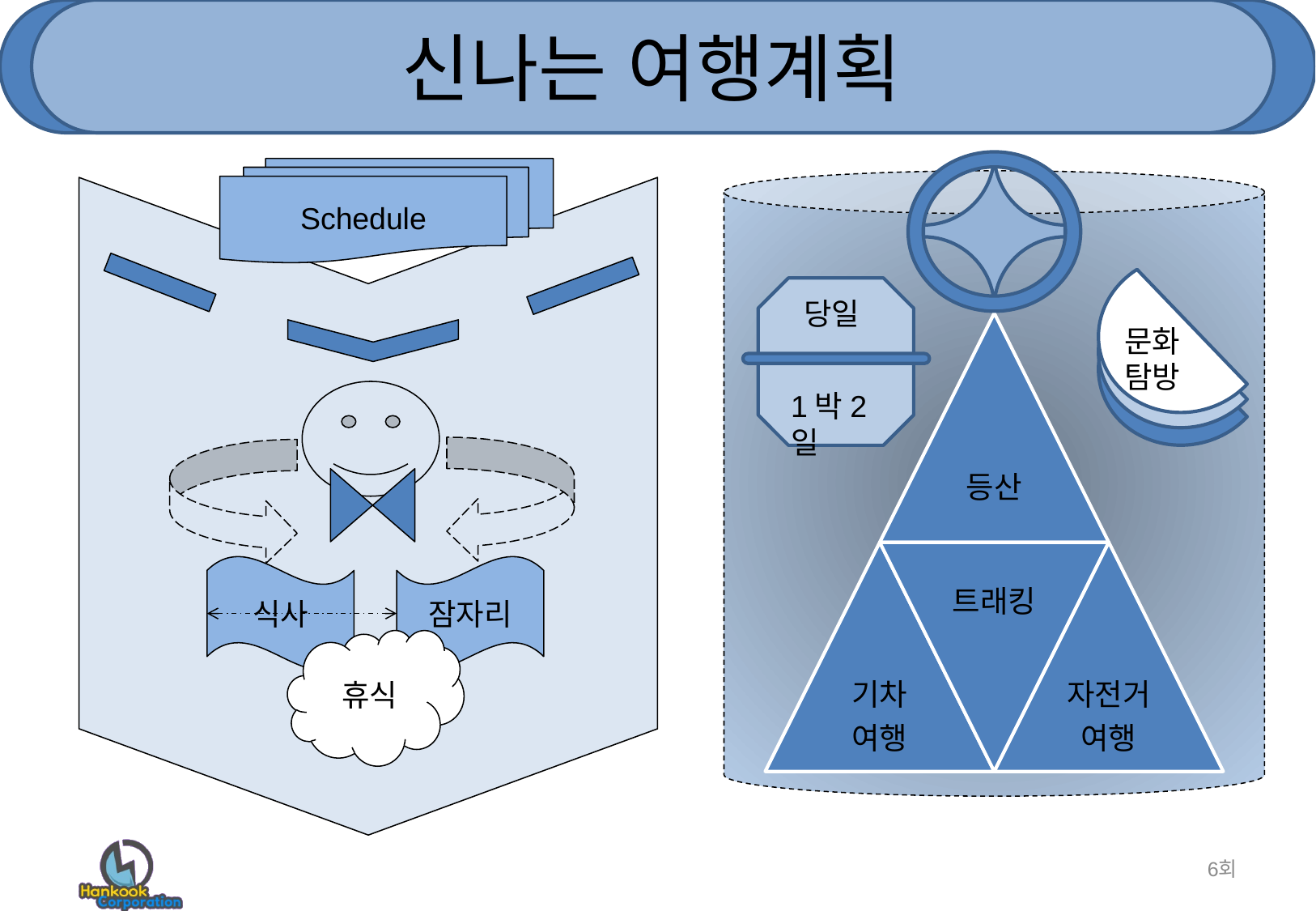

# 신나는 여행계획

당일
등산
기차
여행
트래킹
자전거
여행
문화
탐방

1박2일
Schedule

식사
잠자리
휴식
6회